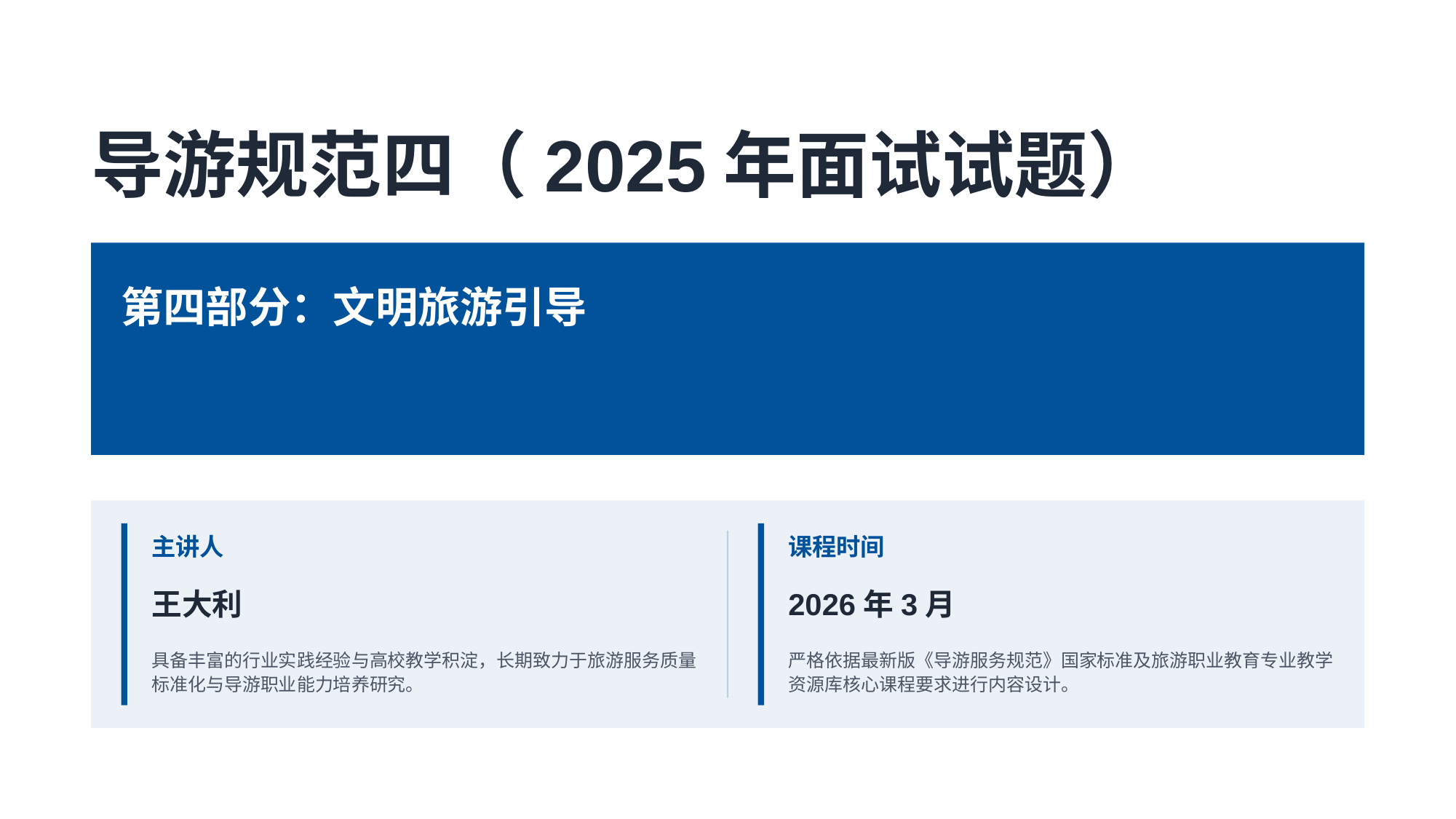

导游规范四（2025年面试试题）

第四部分：文明旅游引导

主讲人

课程时间
王大利
2026年3月
具备丰富的行业实践经验与高校教学积淀，长期致力于旅游服务质量标准化与导游职业能力培养研究。
严格依据最新版《导游服务规范》国家标准及旅游职业教育专业教学资源库核心课程要求进行内容设计。